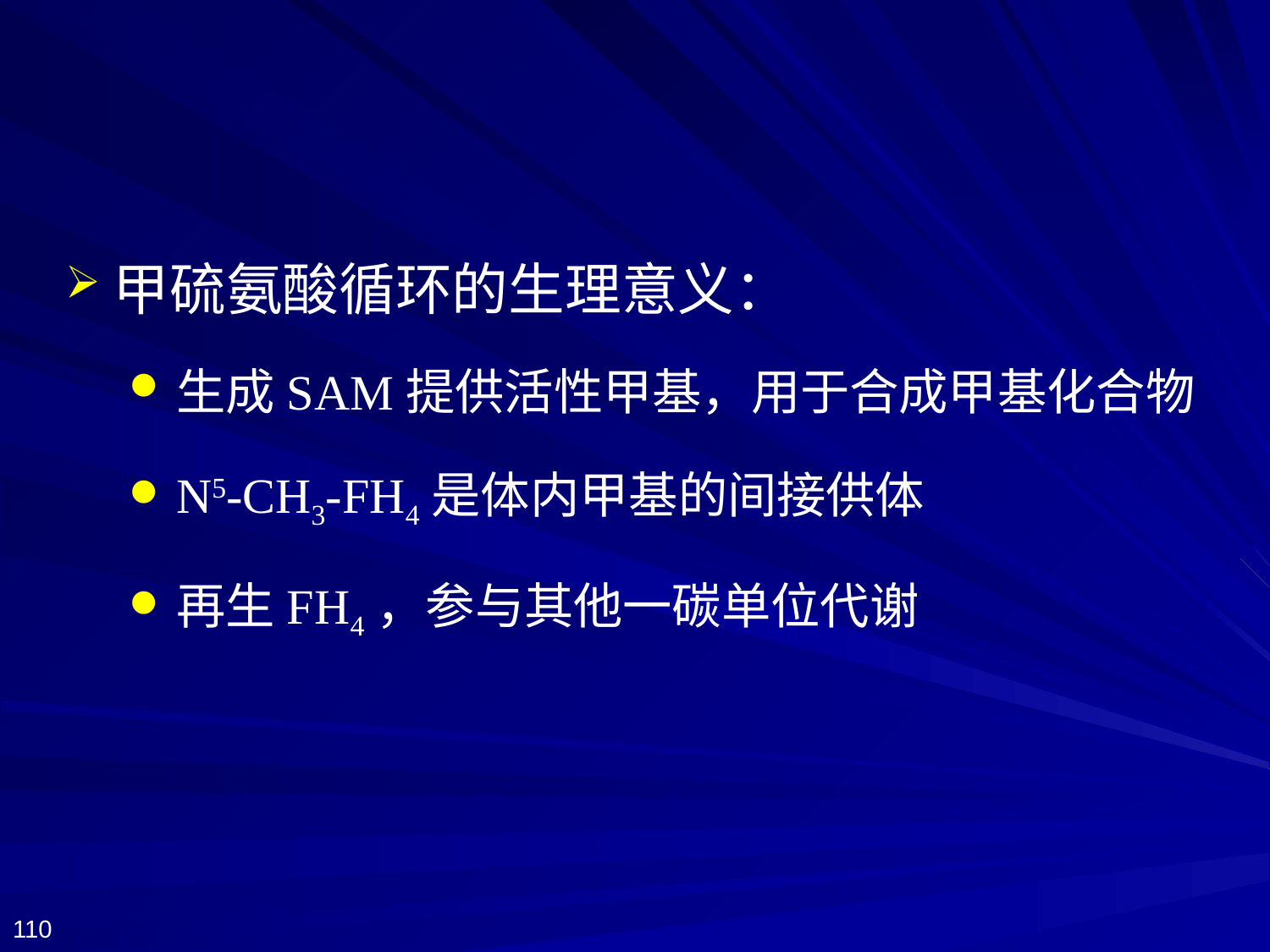

甲硫氨酸循环的生理意义：
生成SAM提供活性甲基，用于合成甲基化合物
N5-CH3-FH4是体内甲基的间接供体
再生FH4，参与其他一碳单位代谢
110